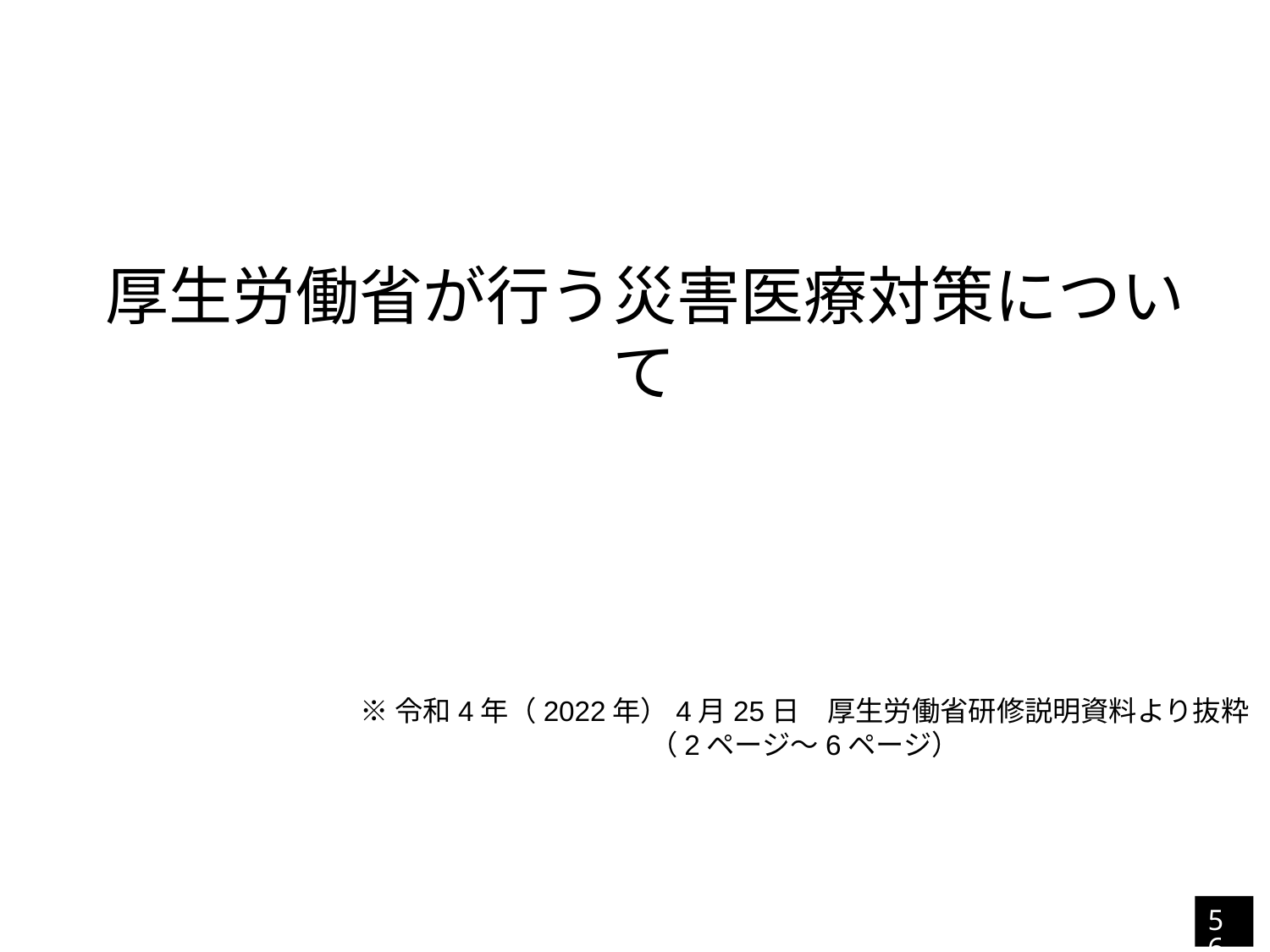

厚生労働省が行う災害医療対策について
※令和4年（2022年）4月25日　厚生労働省研修説明資料より抜粋
（2ページ～6ページ）
56